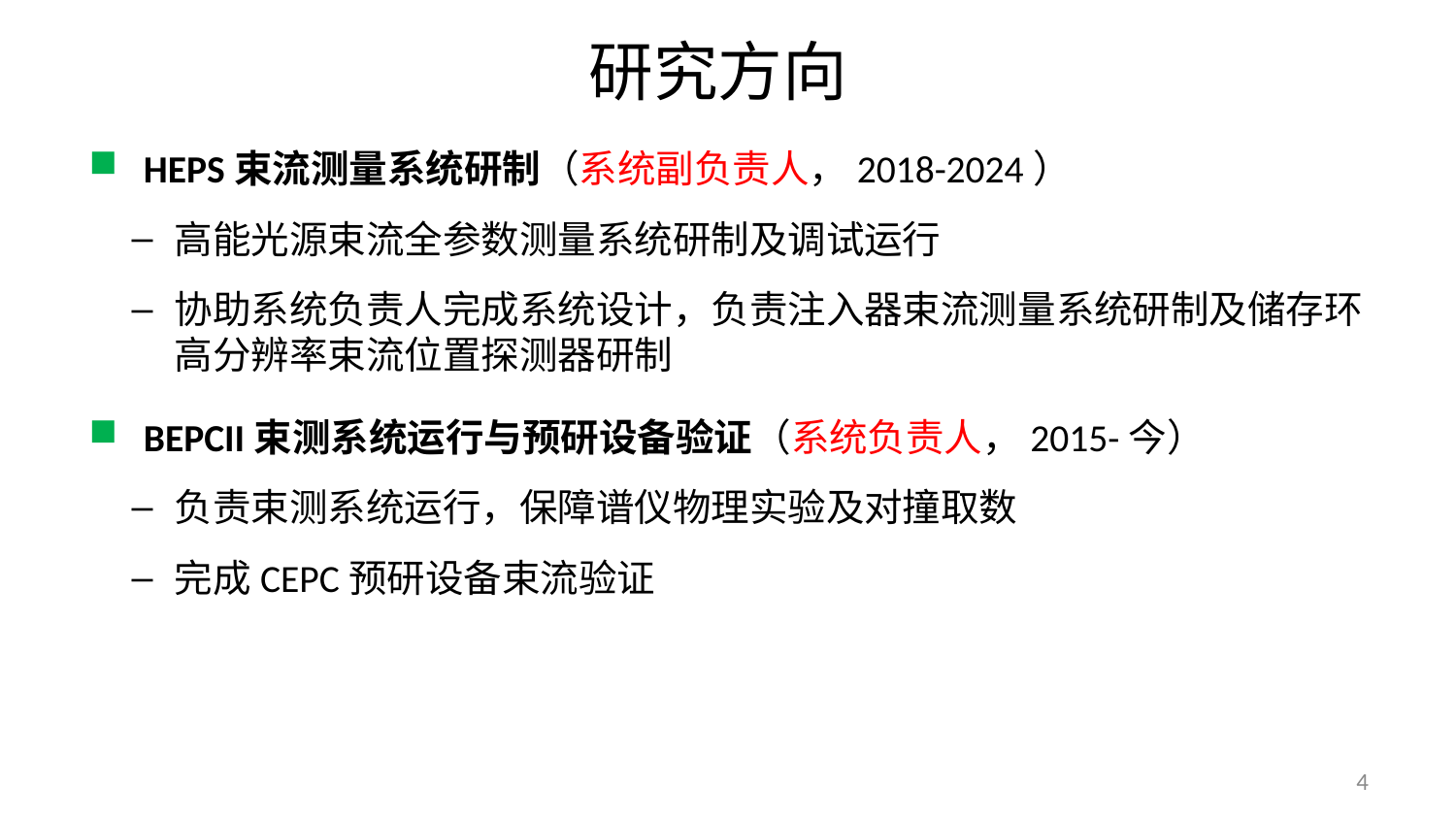

# 研究方向
HEPS束流测量系统研制（系统副负责人，2018-2024）
高能光源束流全参数测量系统研制及调试运行
协助系统负责人完成系统设计，负责注入器束流测量系统研制及储存环高分辨率束流位置探测器研制
BEPCII束测系统运行与预研设备验证（系统负责人，2015-今）
负责束测系统运行，保障谱仪物理实验及对撞取数
完成CEPC预研设备束流验证
4